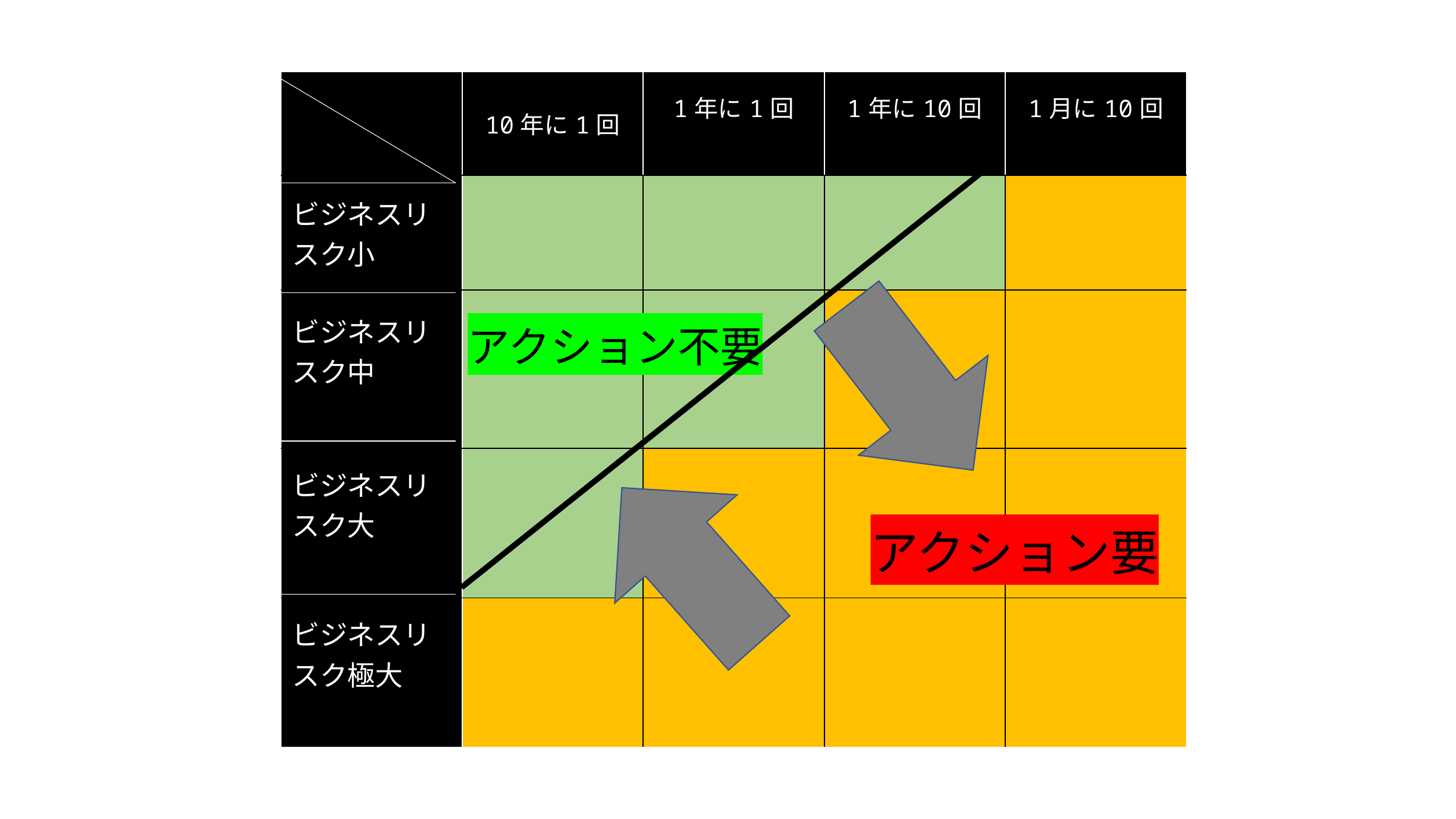

86
|  | 10年に1回 | 1年に1回 | 1年に10回 | 1月に10回 |
| --- | --- | --- | --- | --- |
| ビジネスリスク小 |  |  |  |  |
| ビジネスリスク中 |  |  |  |  |
| ビジネスリスク大 |  |  |  |  |
| ビジネスリスク極大 |  |  |  |  |

アクション不要

アクション要